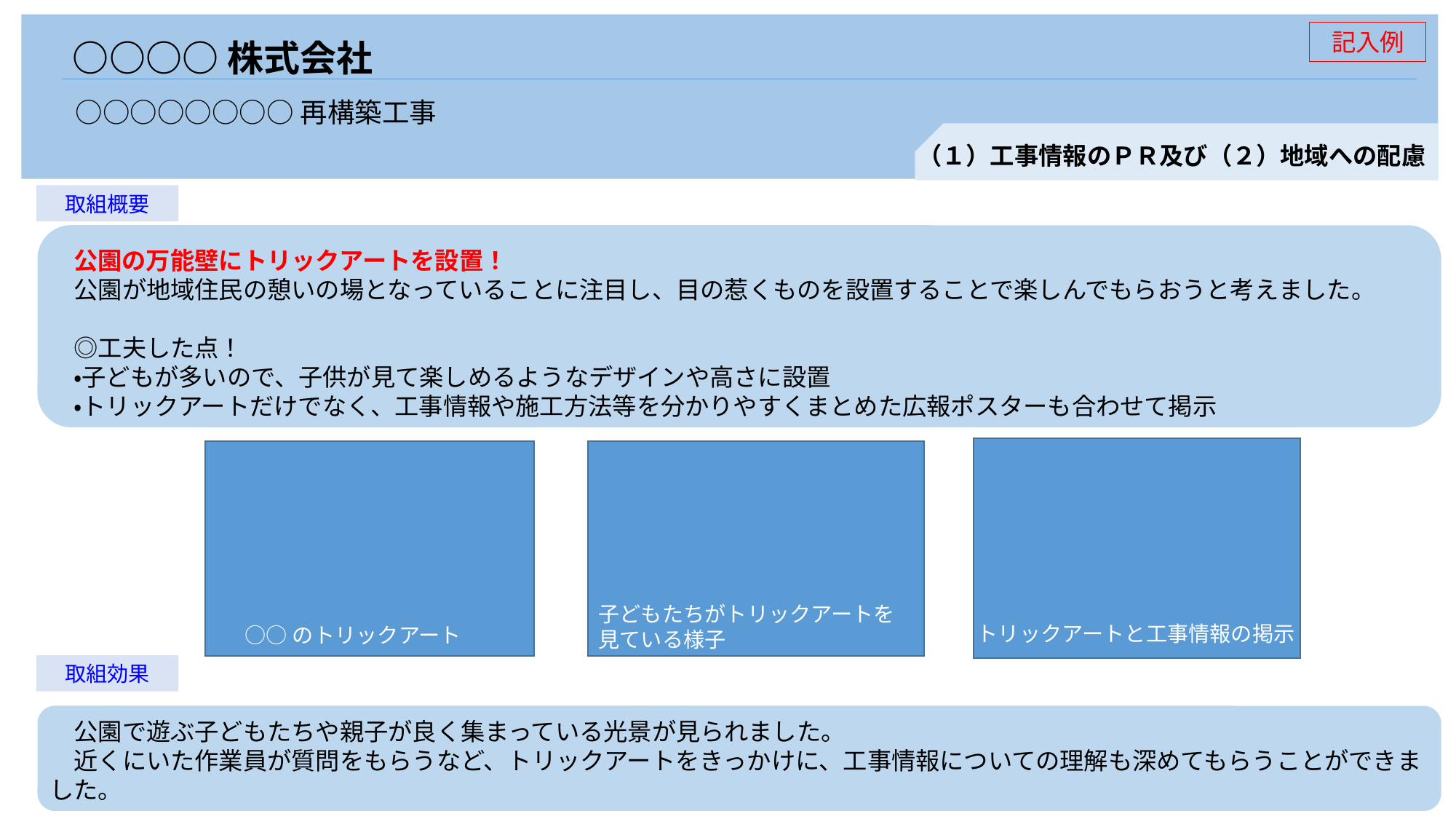

○○○○株式会社

記入例
○○○○○○○○再構築工事

【取組の区分　(以下、3つのうちから1つを選択してください）】

（１）工事情報のＰＲ及び（２）地域への配慮
（１）工事情報のＰＲ
取組概要
（２）地域への配慮配慮

　公園の万能壁にトリックアートを設置！
　公園が地域住民の憩いの場となっていることに注目し、目の惹くものを設置することで楽しんでもらおうと考えました。

　◎工夫した点！
　・子どもが多いので、子供が見て楽しめるようなデザインや高さに設置
　・トリックアートだけでなく、工事情報や施工方法等を分かりやすくまとめた広報ポスターも合わせて掲示
※1つの取組で（１）と（２）両方に当てはまる場合には（３）を選択してください。
（１）と（２）、それぞれ別の取組の場合には、２枚応募用紙をご提出ください
【注意】
・スライドのサイズは「ワイド（１６：９）」となっています。変更しないでください。

・字体やフォントの大きさ、図形の色は変更しないでください。（文字に色を付けたり、太字にしていただく等、ポイントを強調していただくことは問題ありません。）

子どもたちがトリックアートを見ている様子
トリックアートと工事情報の掲示
○○のトリックアート
取組効果

　公園で遊ぶ子どもたちや親子が良く集まっている光景が見られました。
　近くにいた作業員が質問をもらうなど、トリックアートをきっかけに、工事情報についての理解も深めてもらうことができました。